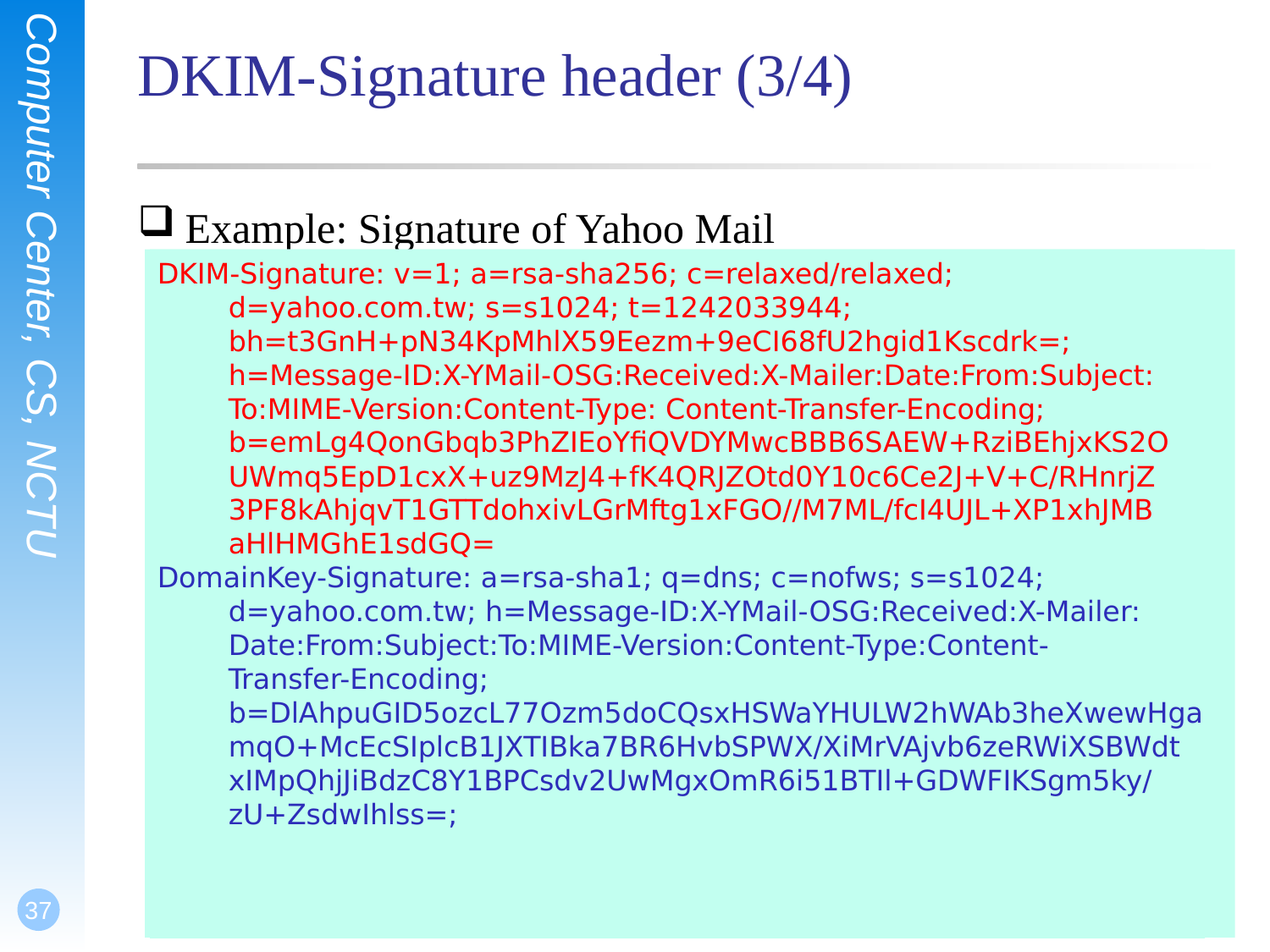

# DKIM-Signature header (3/4)
Example: Signature of Yahoo Mail
DKIM-Signature: v=1; a=rsa-sha256; c=relaxed/relaxed;
        d=yahoo.com.tw; s=s1024; t=1242033944;
        bh=t3GnH+pN34KpMhlX59Eezm+9eCI68fU2hgid1Kscdrk=;
        h=Message-ID:X-YMail-OSG:Received:X-Mailer:Date:From:Subject:
        To:MIME-Version:Content-Type: Content-Transfer-Encoding;
        b=emLg4QonGbqb3PhZIEoYfiQVDYMwcBBB6SAEW+RziBEhjxKS2O
        UWmq5EpD1cxX+uz9MzJ4+fK4QRJZOtd0Y10c6Ce2J+V+C/RHnrjZ
        3PF8kAhjqvT1GTTdohxivLGrMftg1xFGO//M7ML/fcI4UJL+XP1xhJMB
        aHlHMGhE1sdGQ=
DomainKey-Signature: a=rsa-sha1; q=dns; c=nofws; s=s1024;
        d=yahoo.com.tw; h=Message-ID:X-YMail-OSG:Received:X-Mailer:
        Date:From:Subject:To:MIME-Version:Content-Type:Content-
        Transfer-Encoding;
        b=DlAhpuGID5ozcL77Ozm5doCQsxHSWaYHULW2hWAb3heXwewHga
        mqO+McEcSIplcB1JXTIBka7BR6HvbSPWX/XiMrVAjvb6zeRWiXSBWdt
        xIMpQhjJiBdzC8Y1BPCsdv2UwMgxOmR6i51BTIl+GDWFIKSgm5ky/
        zU+ZsdwIhlss=;

From lwhsu_tw@yahoo.com.tw  Mon May 11 17:25:45 2009
Return-Path: lwhsu_tw@yahoo.com.tw
X-Original-To: lwhsu@lwhsu.org
Delivered-To: lwhsu@lwhsu.org
Received: from web73511.mail.tp2.yahoo.com (web73511.mail.tp2.yahoo.com [203.188.201.91])
        by knight.lwhsu.ckefgisc.org (Postfix) with SMTP id 835AA11431
        for <lwhsu@lwhsu.org>; Mon, 11 May 2009 17:25:45 +0800 (CST)
Received: (qmail 76109 invoked by uid 60001); 11 May 2009 09:25:45 -0000
DKIM-Signature: v=1; a=rsa-sha256; c=relaxed/relaxed; d=yahoo.com.tw; s=s1024; t=1242033944;
        bh=t3GnH+pN34KpMhlX59Eezm+9eCI68fU2hgid1Kscdrk=; h=Message-ID:X-YMail-OSG:Received:
        X-Mailer:Date:From:Subject:To:MIME-Version:Content-Type:Content-Transfer-Encoding;
        b=emLg4QonGbqb3PhZIEoYfiQVDYMwcBBB6SAEW+RziBEhjxKS2OUWmq5EpD1cxX+uz9MzJ4+fK4QRJZOtd0Y1
        0c6Ce2J+V+C/RHnrjZ3PF8kAhjqvT1GTTdohxivLGrMftg1xFGO//M7ML/fcI4UJL+XP1xhJMBaHlHMGhE1sdGQ=
DomainKey-Signature:a=rsa-sha1; q=dns; c=nofws; s=s1024; d=yahoo.com.tw; h=Message-ID:X-YMail-
        OSG:Received:X-Mailer:Date:From:Subject:To:MIME-Version:Content-Type:Content-Transfer-
        Encoding; b=DlAhpuGID5ozcL77Ozm5doCQsxHSWaYHULW2hWAb3heXwewHgamqO+McEcSIplcB1JXTIBka7BR6H
        vbSPWX/XiMrVAjvb6zeRWiXSBWdtxIMpQhjJiBdzC8Y1BPCsdv2UwMgxOmR6i51BTIl+GDWFIKSgm5ky/MzU+Zsdw
        Ihlss=;
Message-ID: <993677.71467.qm@web73511.mail.tp2.yahoo.com>
X-YMail-OSG:
_MDOYpoVM1kaHzmTWKmqS4IkJcirBLjILe9qnyYESBBHMWfBYq0yS3ixCQWp3HdwB572OzEZnyUNfM8O4Ko9cX2BTFmCphREKoe8noEA1Ualvmfd8QzdBSqmFg.RgCpIGuK7pDBWUPjpAzm8QhzdonQV11M_JdPaihhp67zpBtPhQqqyJTiyvKrd.JmxMA--
Received: from [140.113.17.182] by web73511.mail.tp2.yahoo.com via HTTP; Mon, 11 May 2009 17:25:44 CST
X-Mailer: YahooMailRC/1277.43 YahooMailWebService/0.7.289.1
Date: Mon, 11 May 2009 17:25:44 +0800 (CST)
From: "立文 許" <lwhsu_tw@yahoo.com.tw>
Subject: test DomainKeys
To: lwhsu@lwhsu.org
MIME-Version: 1.0
Content-Type: text/plain; charset=big5
Content-Transfer-Encoding: quoted-printable